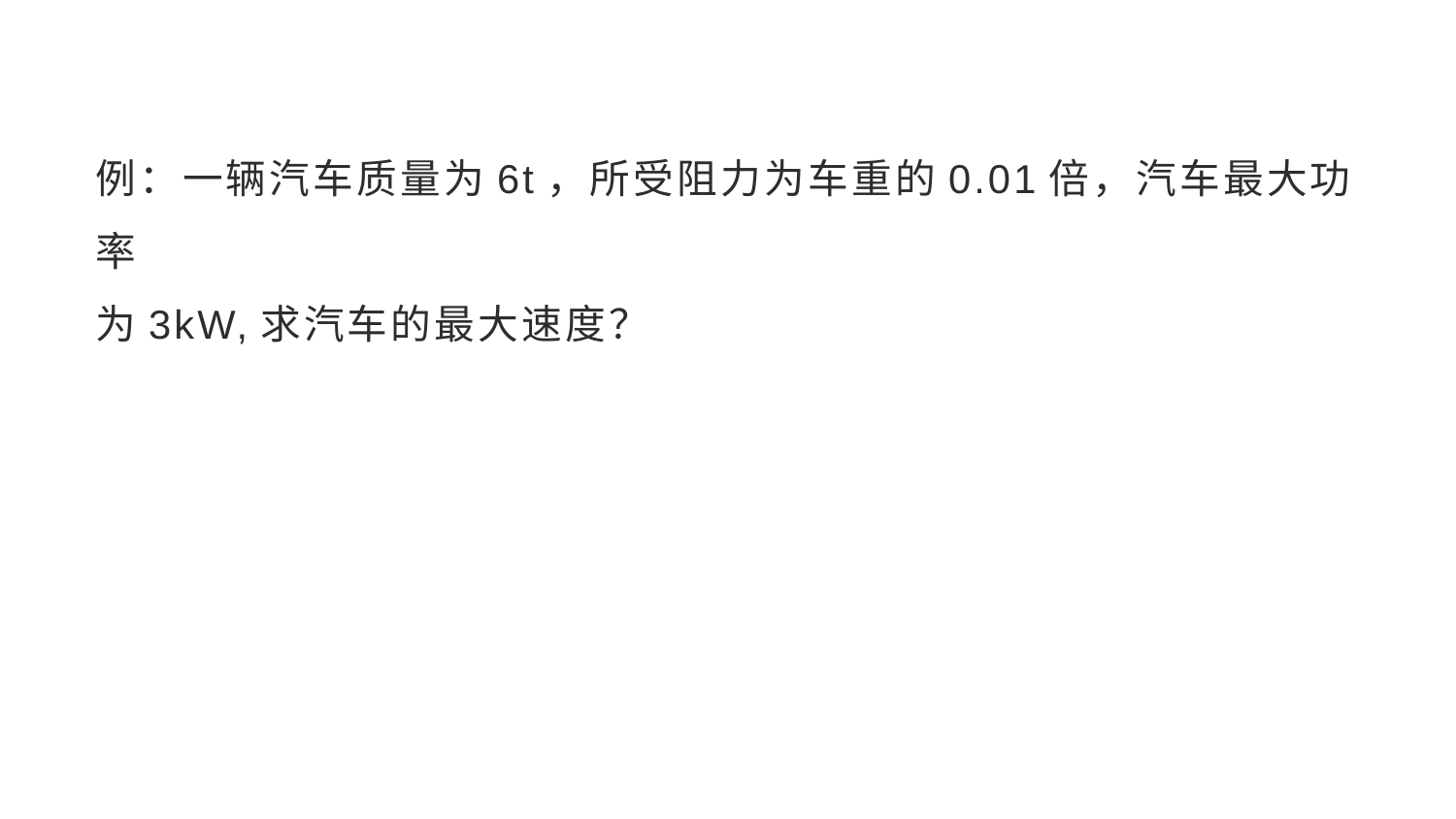

例：一辆汽车质量为6t，所受阻力为车重的0.01倍，汽车最大功率
为3kW,求汽车的最大速度？